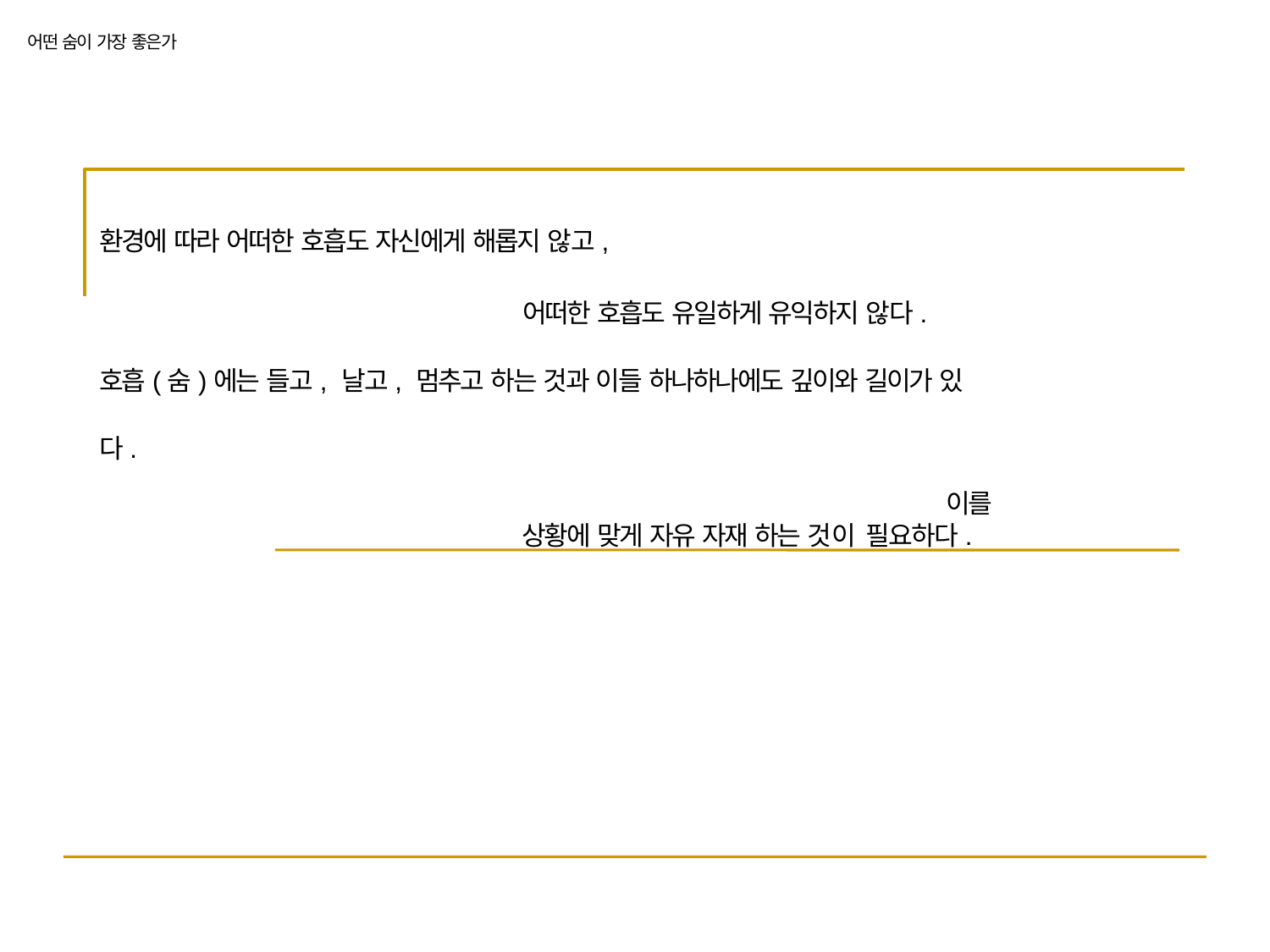

어떤 숨이 가장 좋은가

환경에 따라 어떠한 호흡도 자신에게 해롭지 않고,
어떠한 호흡도 유일하게 유익하지 않다.         호흡(숨)에는 들고, 날고, 멈추고 하는 것과 이들 하나하나에도 깊이와 길이가 있다.
이를 상황에 맞게 자유 자재 하는 것이 필요하다.